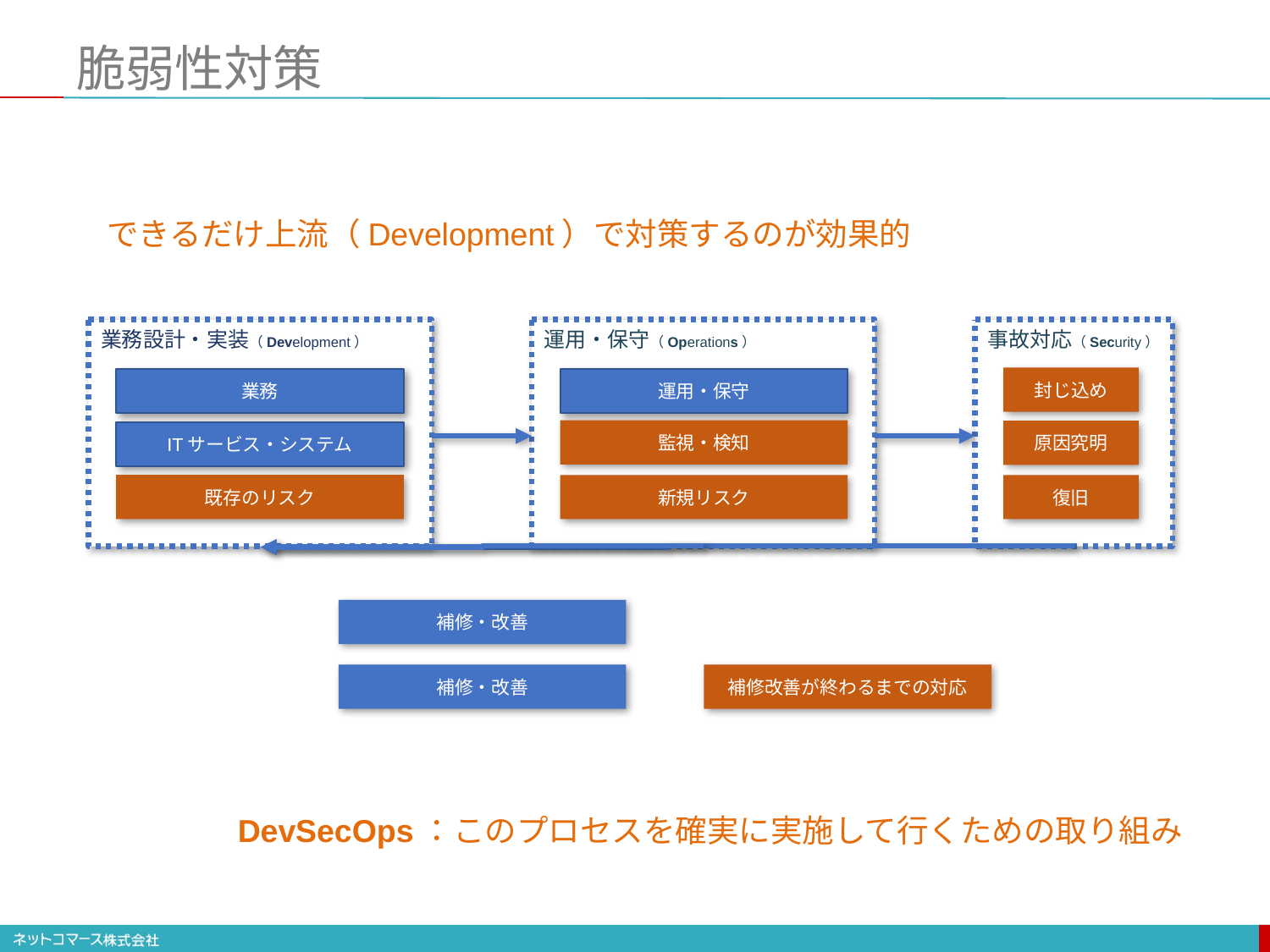

# 脆弱性対策
できるだけ上流（Development）で対策するのが効果的
業務設計・実装（Development）
運用・保守（Operations）
事故対応（Security）
封じ込め
業務
運用・保守
監視・検知
原因究明
ITサービス・システム

既存のリスク
新規リスク
復旧
補修・改善
補修・改善
補修改善が終わるまでの対応
DevSecOps：このプロセスを確実に実施して行くための取り組み